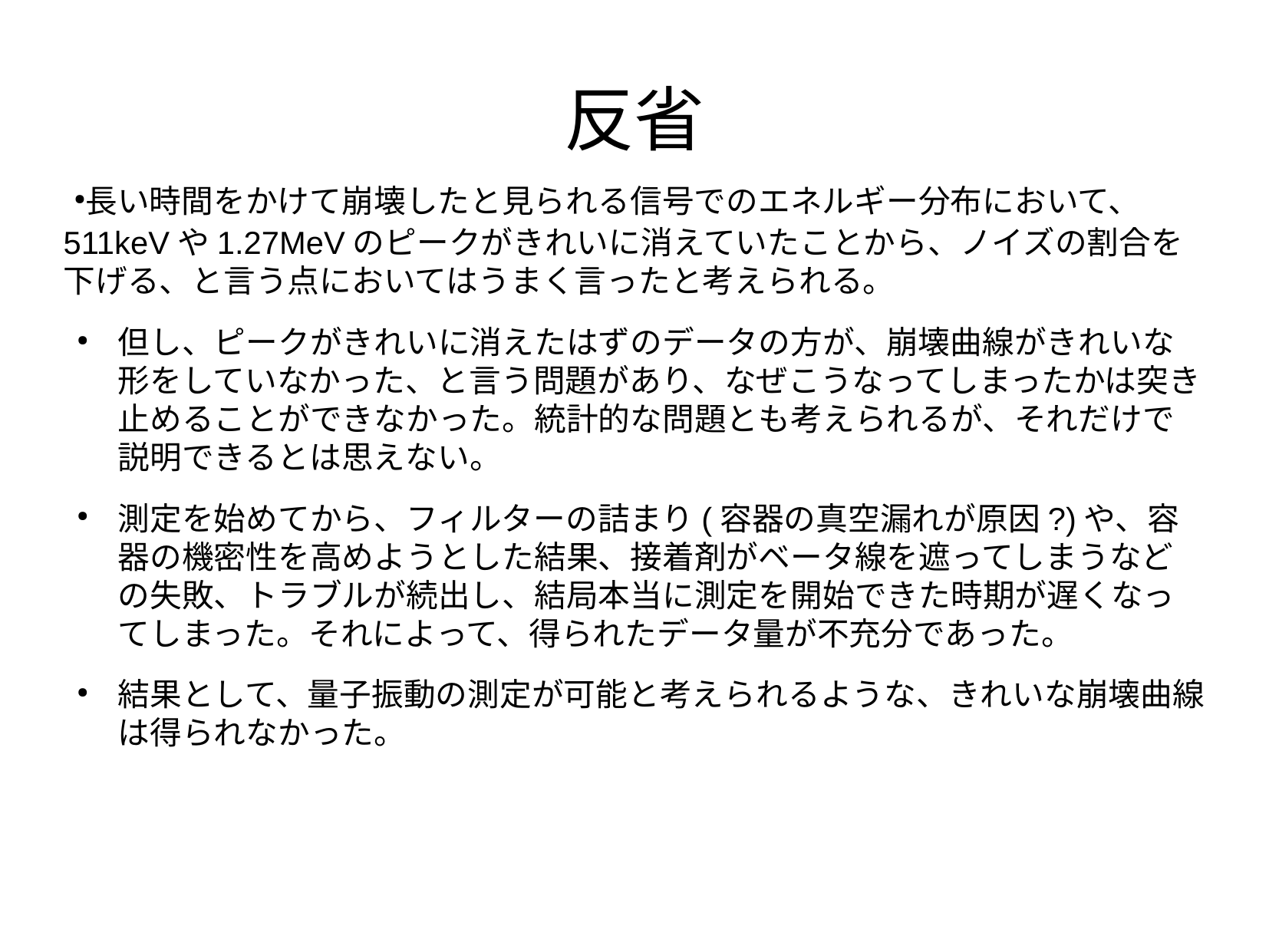

反省
長い時間をかけて崩壊したと見られる信号でのエネルギー分布において、
511keVや1.27MeVのピークがきれいに消えていたことから、ノイズの割合を下げる、と言う点においてはうまく言ったと考えられる。
但し、ピークがきれいに消えたはずのデータの方が、崩壊曲線がきれいな形をしていなかった、と言う問題があり、なぜこうなってしまったかは突き止めることができなかった。統計的な問題とも考えられるが、それだけで説明できるとは思えない。
測定を始めてから、フィルターの詰まり(容器の真空漏れが原因?)や、容器の機密性を高めようとした結果、接着剤がベータ線を遮ってしまうなどの失敗、トラブルが続出し、結局本当に測定を開始できた時期が遅くなってしまった。それによって、得られたデータ量が不充分であった。
結果として、量子振動の測定が可能と考えられるような、きれいな崩壊曲線は得られなかった。